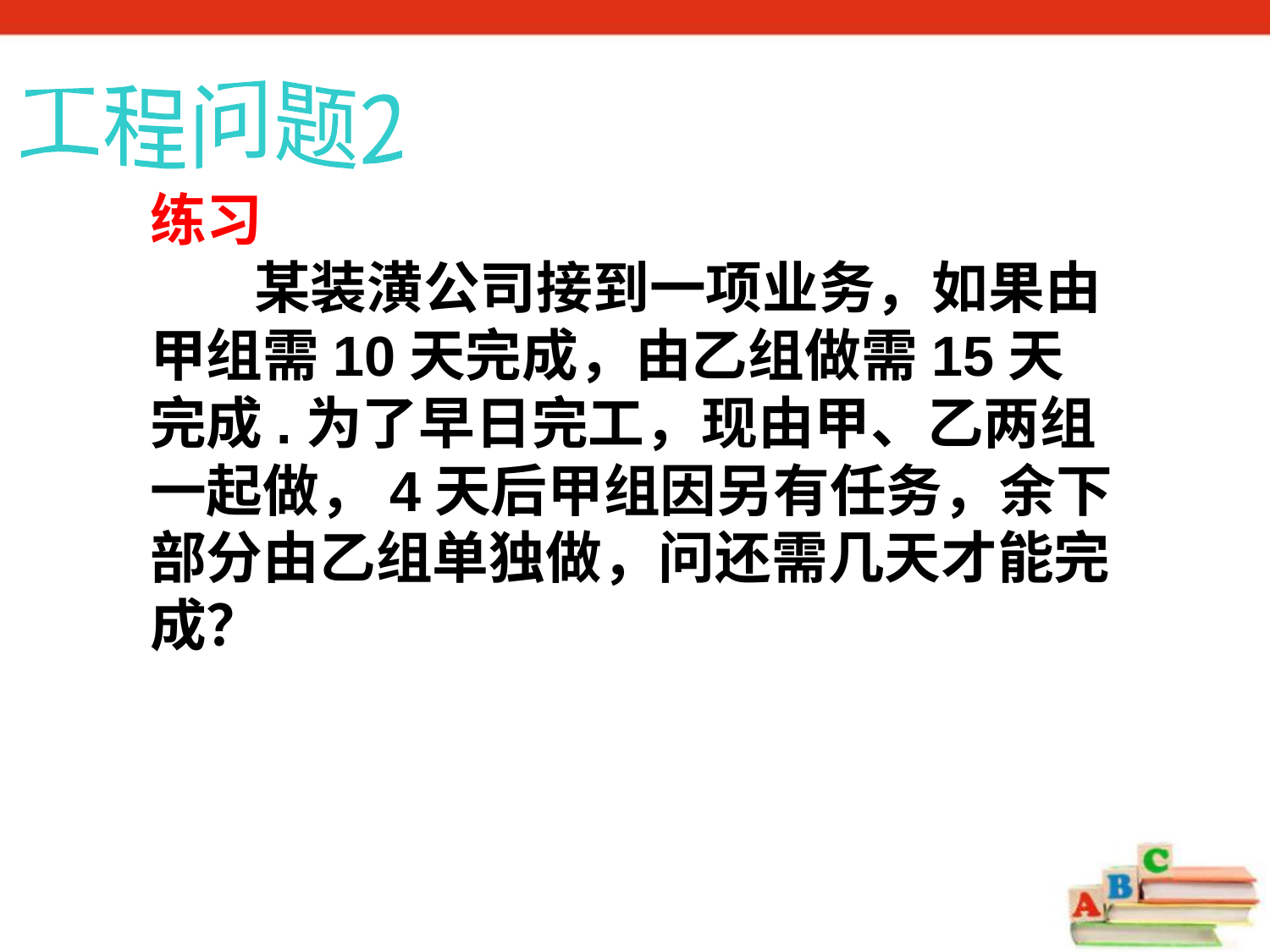

工程问题2
练习
       某装潢公司接到一项业务，如果由甲组需10天完成，由乙组做需15天完成.为了早日完工，现由甲、乙两组一起做，4天后甲组因另有任务，余下部分由乙组单独做，问还需几天才能完成？